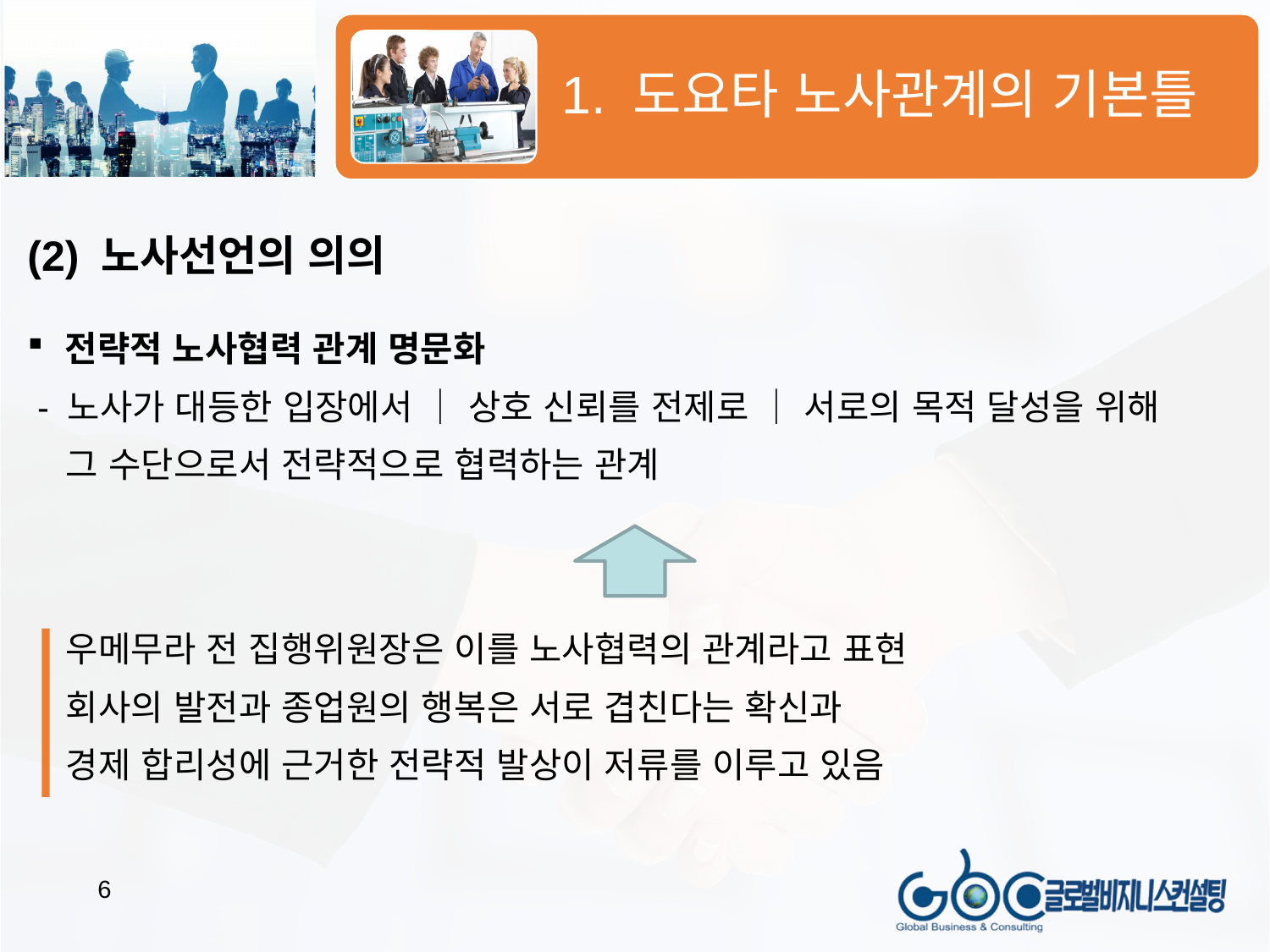

1. 도요타 노사관계의 기본틀
(2) 노사선언의 의의

전략적 노사협력 관계 명문화
 - 노사가 대등한 입장에서 │ 상호 신뢰를 전제로 │ 서로의 목적 달성을 위해
   그 수단으로서 전략적으로 협력하는 관계

   우메무라 전 집행위원장은 이를 노사협력의 관계라고 표현
   회사의 발전과 종업원의 행복은 서로 겹친다는 확신과
   경제 합리성에 근거한 전략적 발상이 저류를 이루고 있음

6